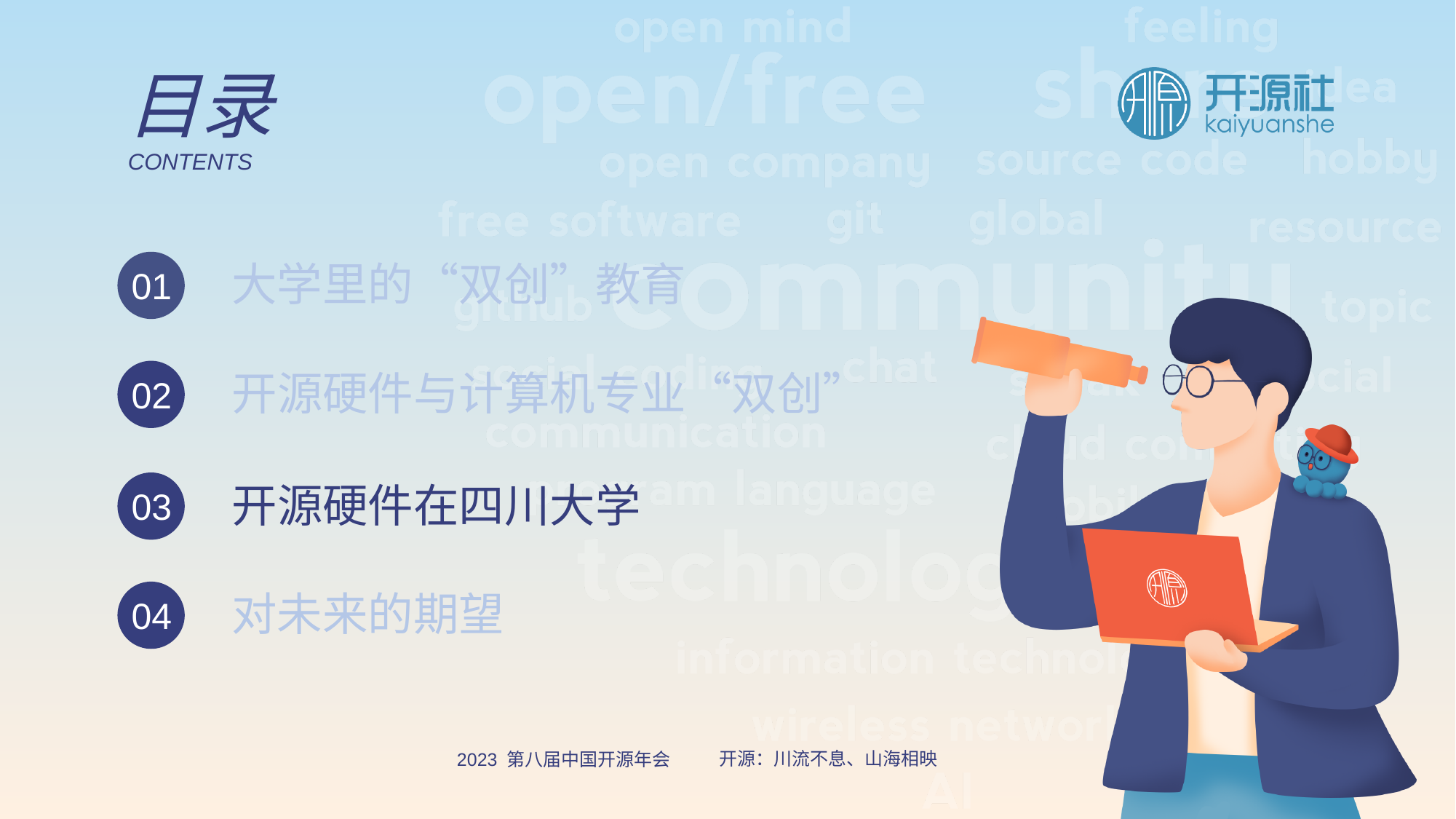

目录
CONTENTS

大学里的“双创”教育
01

开源硬件与计算机专业“双创”
02

开源硬件在四川大学
03

对未来的期望
04